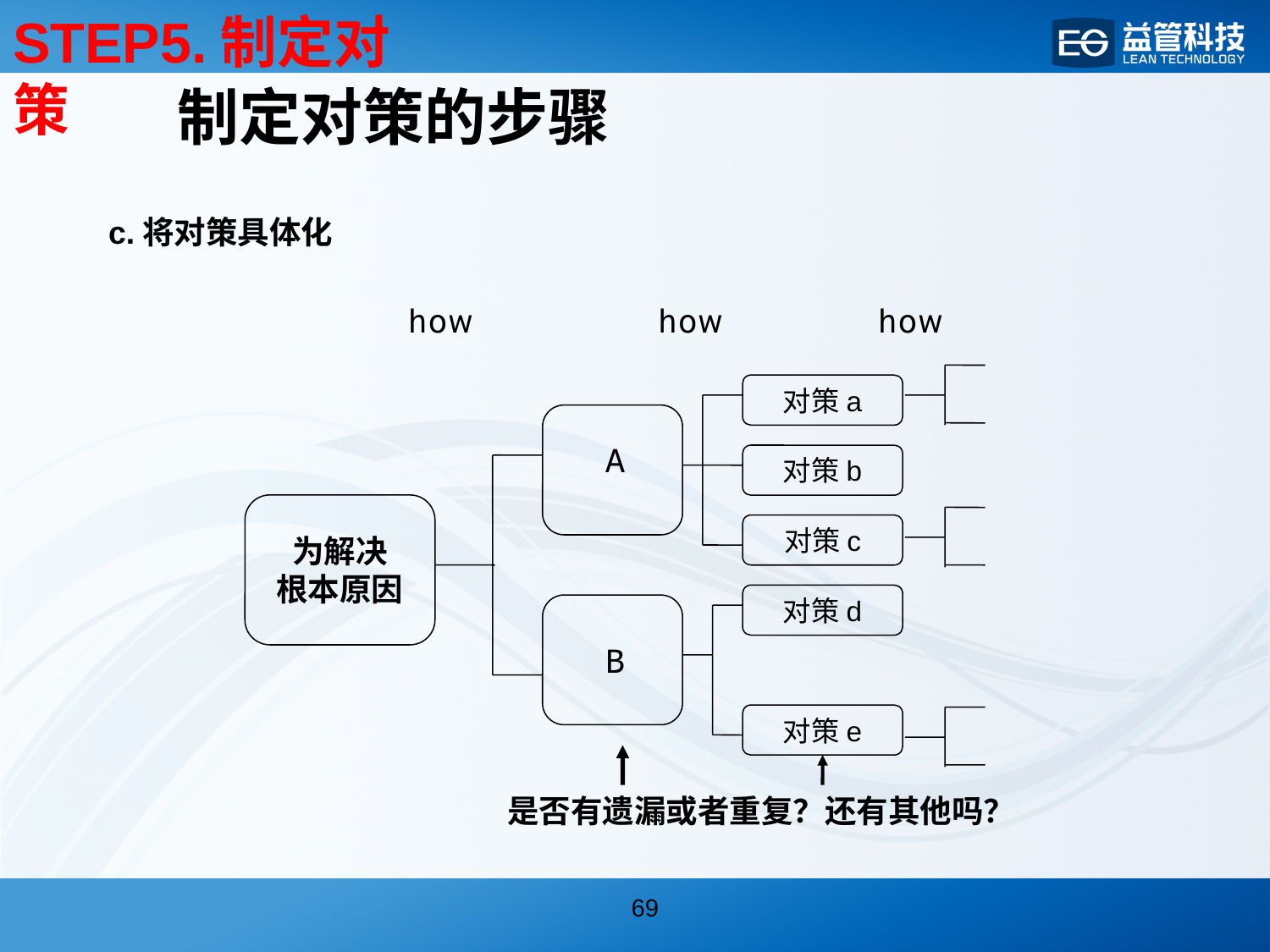

STEP5.制定对策
制定对策的步骤
c.将对策具体化
how
how
how

对策a

A
对策b

为解决
根本原因

对策c

对策d

B

对策e

是否有遗漏或者重复？还有其他吗？